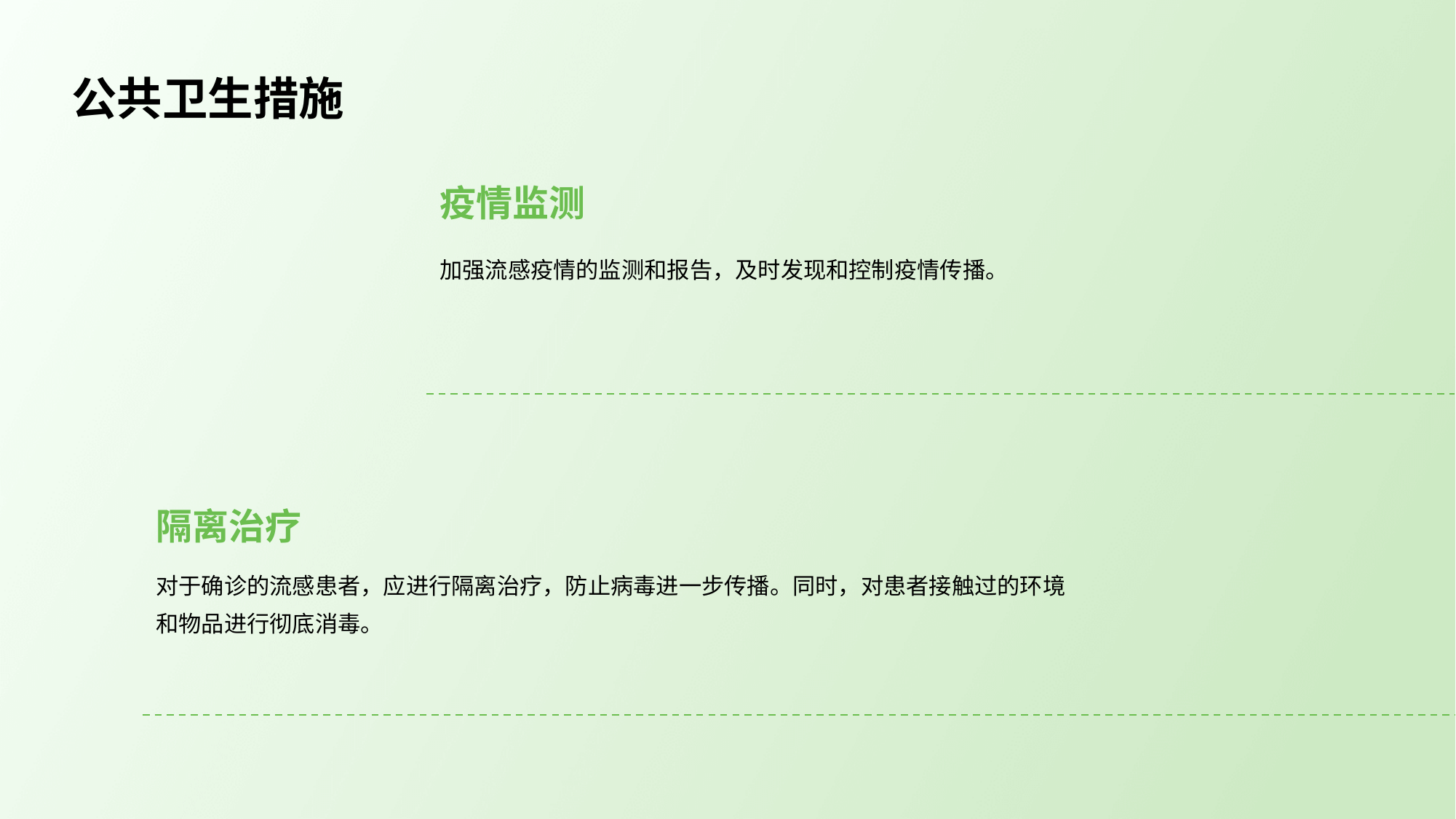

公共卫生措施
疫情监测
加强流感疫情的监测和报告，及时发现和控制疫情传播。
隔离治疗
对于确诊的流感患者，应进行隔离治疗，防止病毒进一步传播。同时，对患者接触过的环境和物品进行彻底消毒。